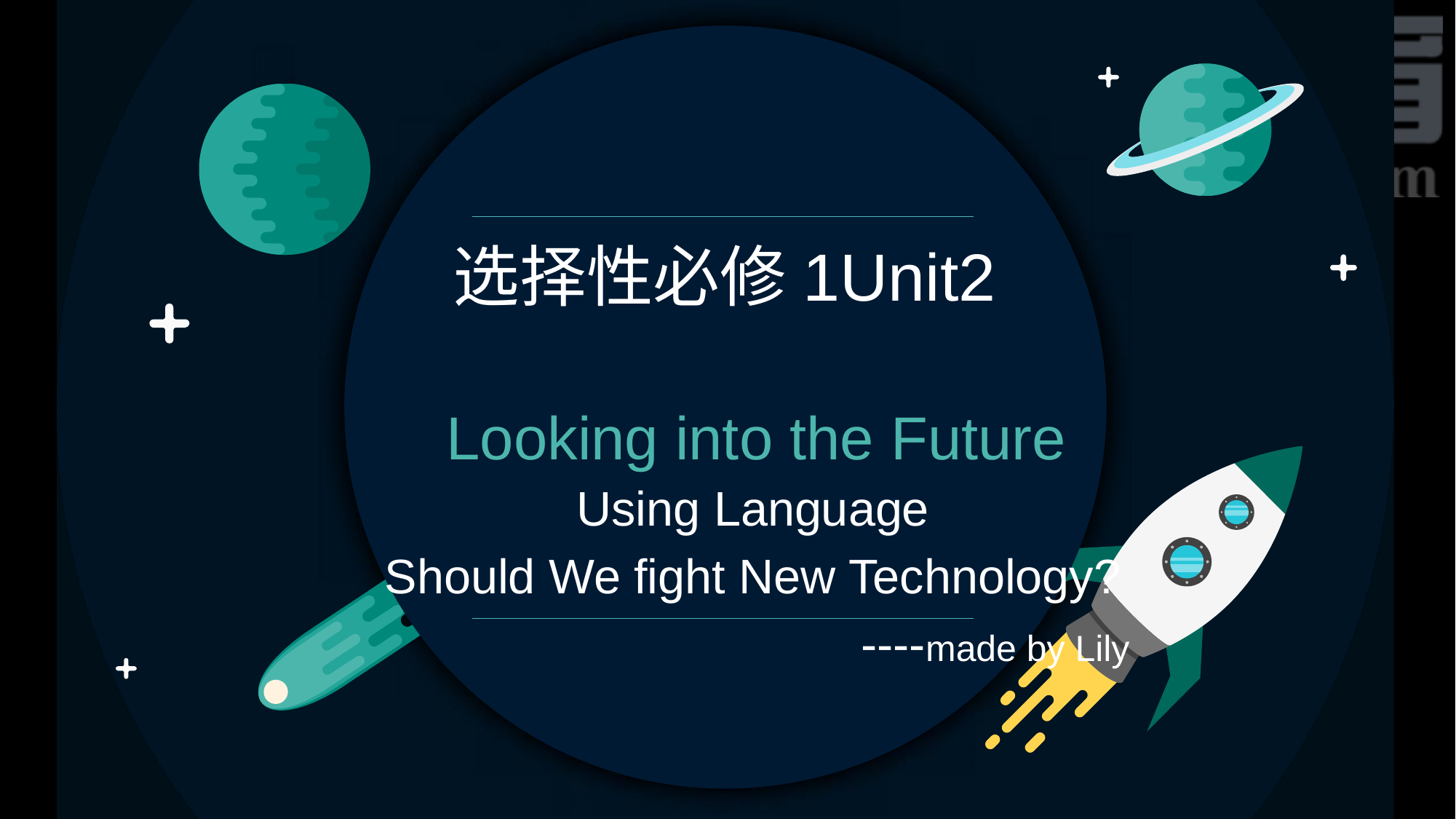

选择性必修1Unit2

# Looking into the Future
Using Language
Should We fight New Technology?
                                    ----made by Lily